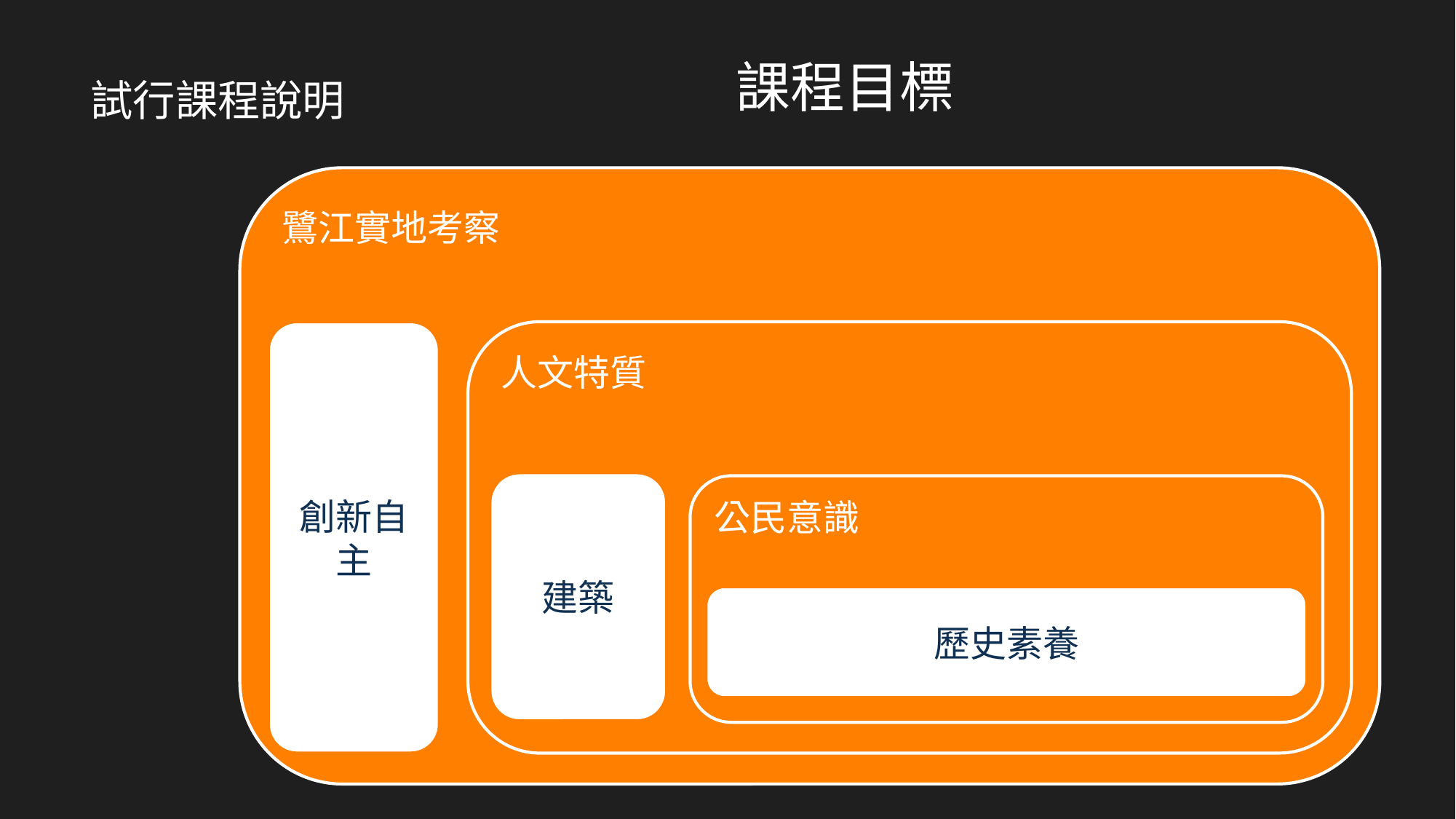

課程目標
試行課程說明
鷺江實地考察
創新自主
人文特質
建築
公民意識
歷史素養